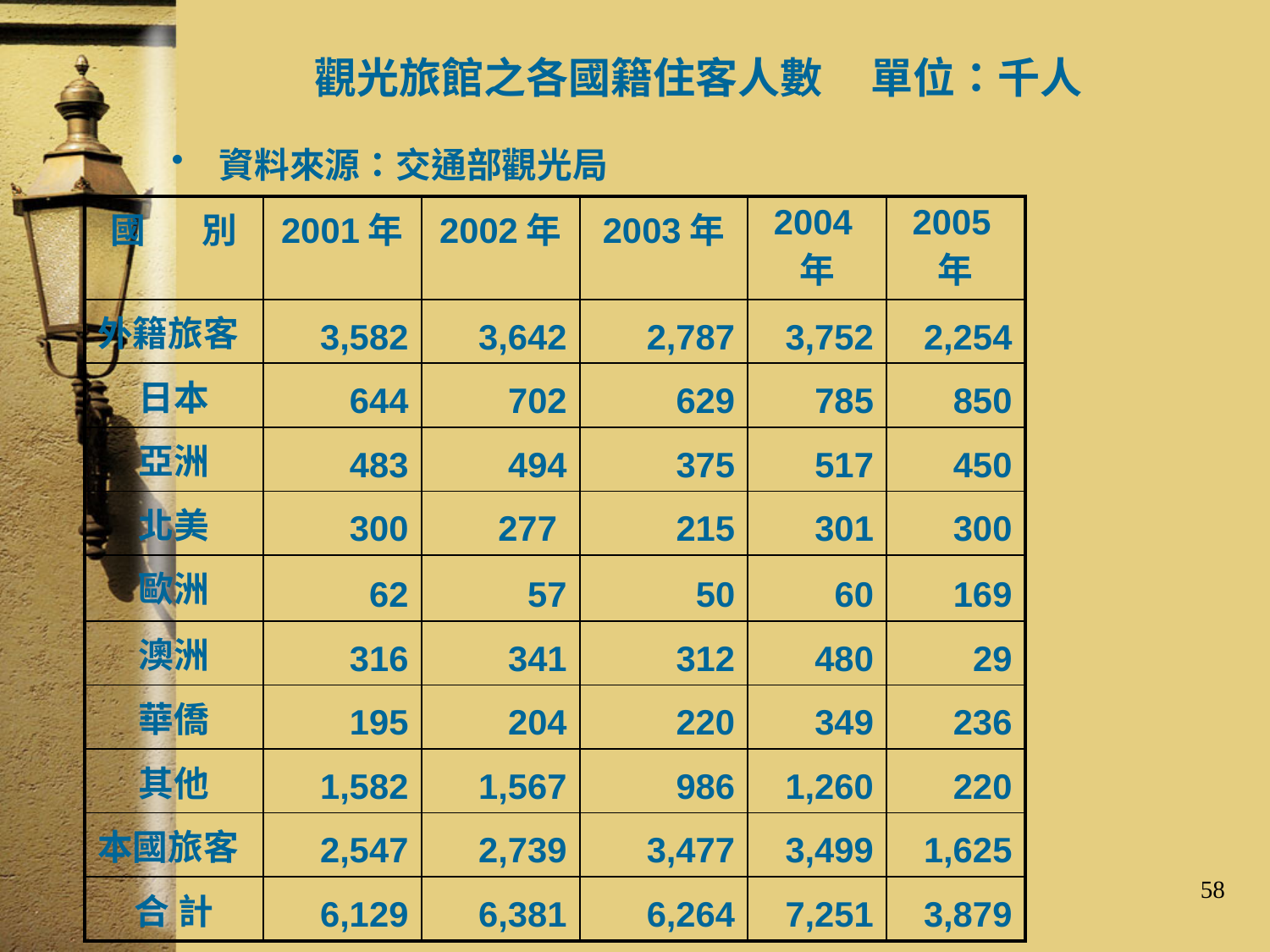

# 觀光旅館之各國籍住客人數     單位：千人
資料來源：交通部觀光局
| 國 別 | 2001年 | 2002年 | 2003年 | 2004年 | 2005年 |
| --- | --- | --- | --- | --- | --- |
| 外籍旅客 | 3,582 | 3,642 | 2,787 | 3,752 | 2,254 |
| 日本 | 644 | 702 | 629 | 785 | 850 |
| 亞洲 | 483 | 494 | 375 | 517 | 450 |
| 北美 | 300 | 277 | 215 | 301 | 300 |
| 歐洲 | 62 | 57 | 50 | 60 | 169 |
| 澳洲 | 316 | 341 | 312 | 480 | 29 |
| 華僑 | 195 | 204 | 220 | 349 | 236 |
| 其他 | 1,582 | 1,567 | 986 | 1,260 | 220 |
| 本國旅客 | 2,547 | 2,739 | 3,477 | 3,499 | 1,625 |
| 合 計 | 6,129 | 6,381 | 6,264 | 7,251 | 3,879 |
58